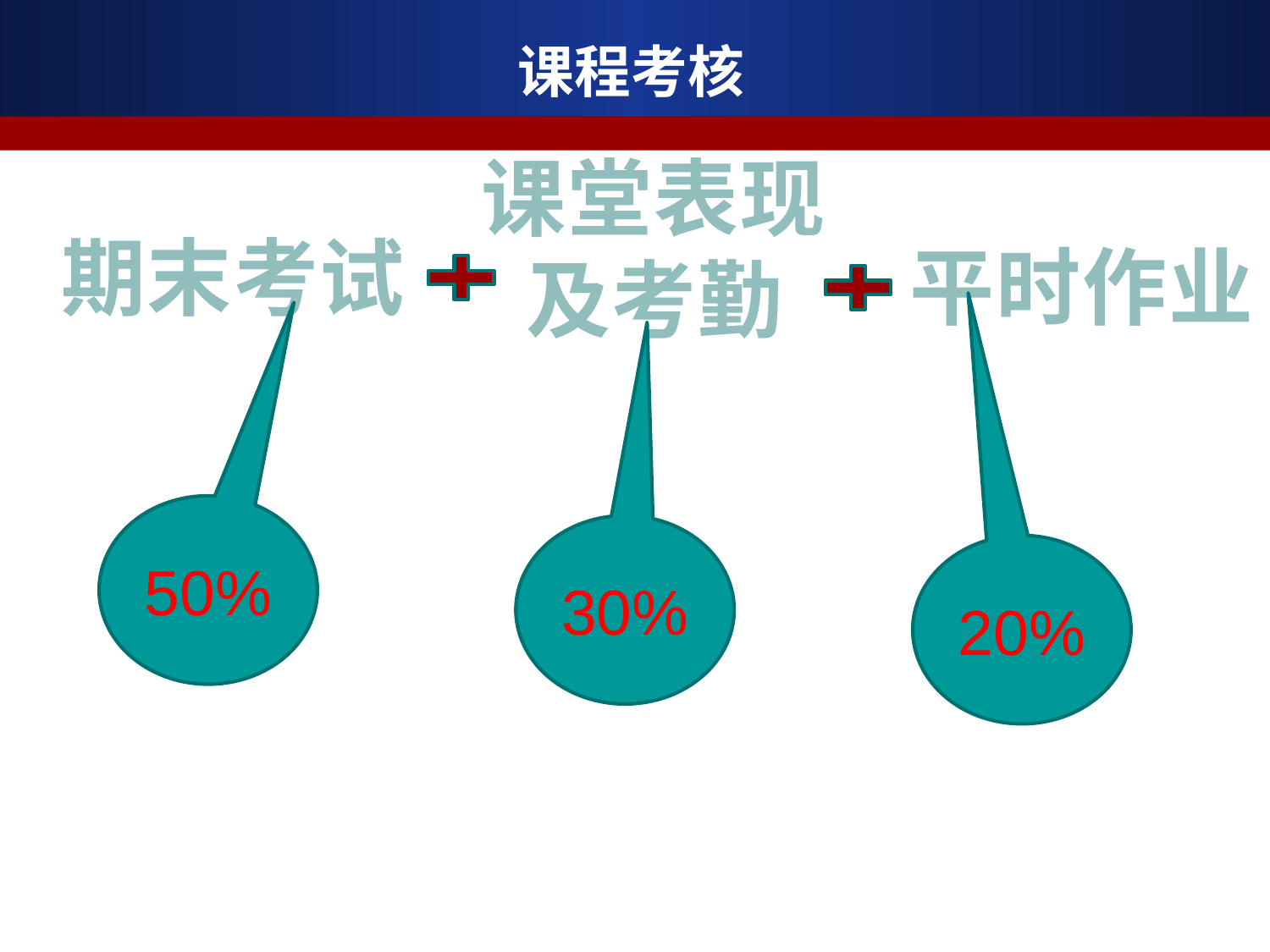

# 课程考核
课堂表现及考勤
期末考试
平时作业

50%
30%
20%